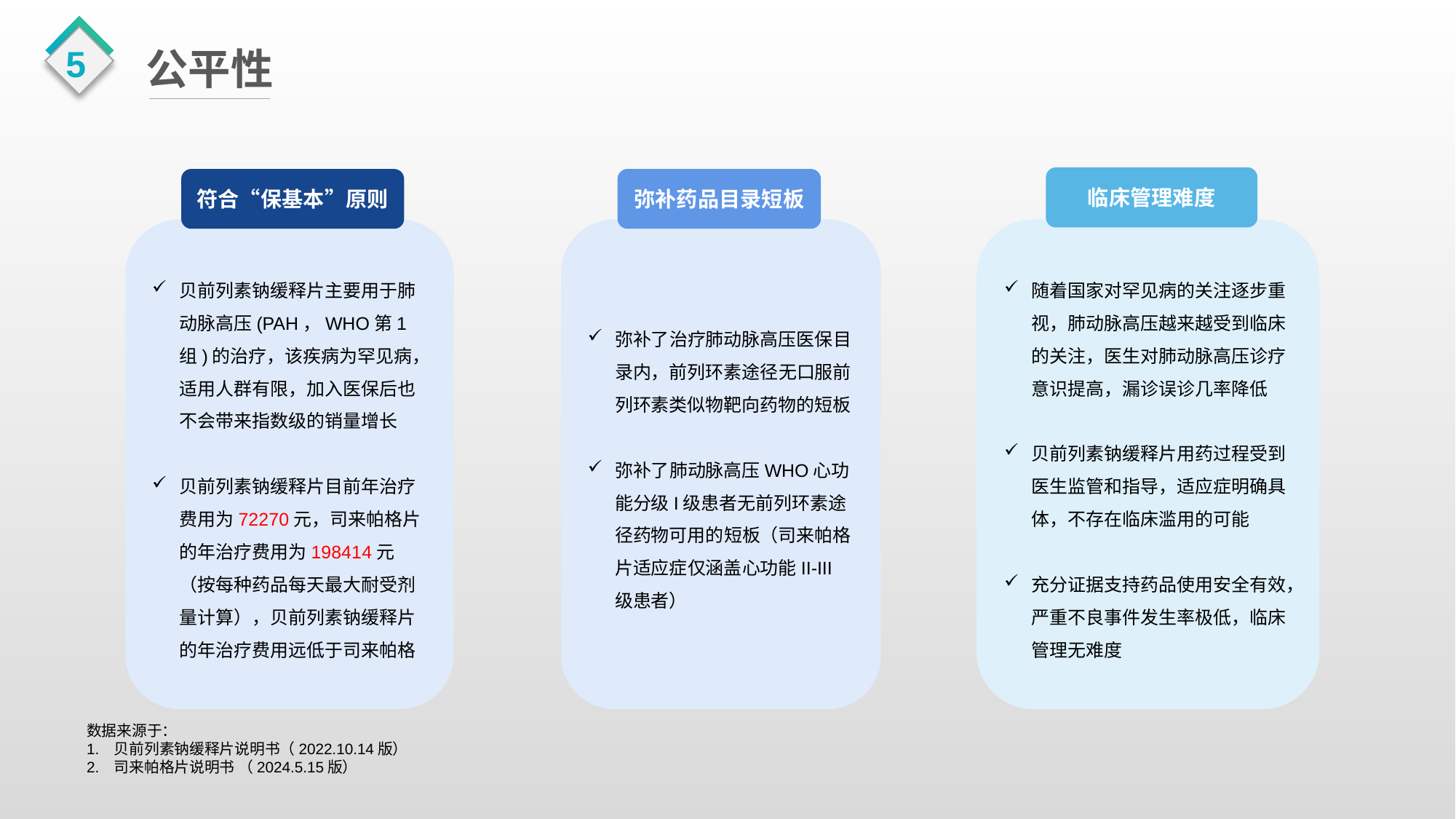

5
公平性
临床管理难度
符合“保基本”原则
弥补药品目录短板
贝前列素钠缓释片主要⽤于肺动脉⾼压(PAH，WHO第1组)的治疗，该疾病为罕⻅病，适⽤⼈群有限，加⼊医保后也不会带来指数级的销量增⻓

贝前列素钠缓释片⽬前年治疗费⽤为72270元，司来帕格⽚的年治疗费⽤为198414元（按每种药品每天最大耐受剂量计算），贝前列素钠缓释片的年治疗费⽤远低于司来帕格
弥补了治疗肺动脉高压医保目录内，前列环素途径无口服前列环素类似物靶向药物的短板

弥补了肺动脉高压WHO心功能分级I级患者无前列环素途径药物可用的短板（司来帕格片适应症仅涵盖心功能II-III级患者）
随着国家对罕见病的关注逐步重视，肺动脉高压越来越受到临床的关注，医生对肺动脉高压诊疗意识提高，漏诊误诊几率降低

贝前列素钠缓释片用药过程受到医生监管和指导，适应症明确具体，不存在临床滥用的可能

充分证据支持药品使用安全有效，严重不良事件发生率极低，临床管理无难度
数据来源于：
贝前列素钠缓释片说明书（2022.10.14版）
司来帕格片说明书 （2024.5.15版）